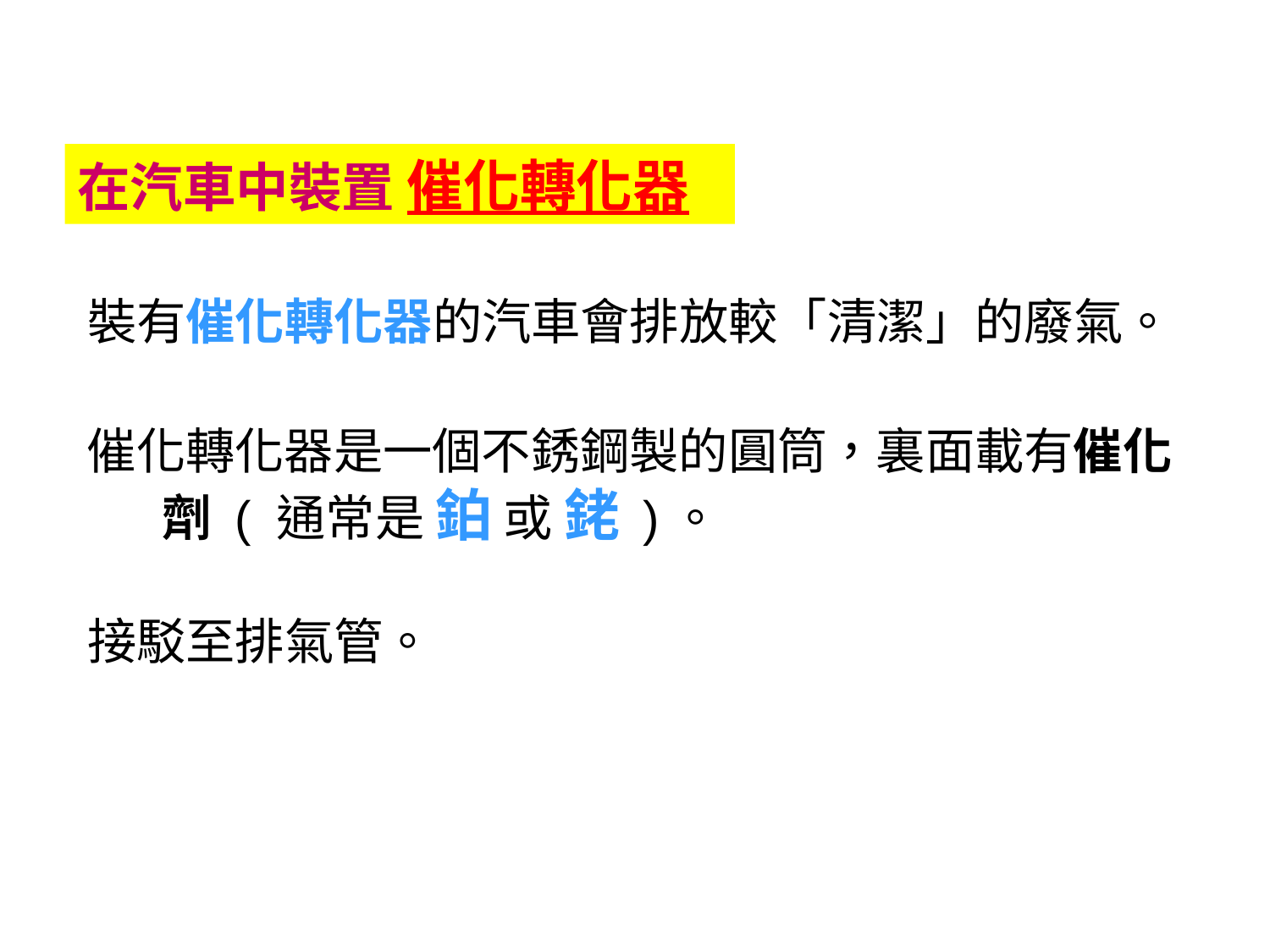

在汽車中裝置 催化轉化器
裝有催化轉化器的汽車會排放較「清潔」的廢氣。
催化轉化器是一個不銹鋼製的圓筒，裏面載有催化劑 ( 通常是 鉑 或 銠 )。
接駁至排氣管。